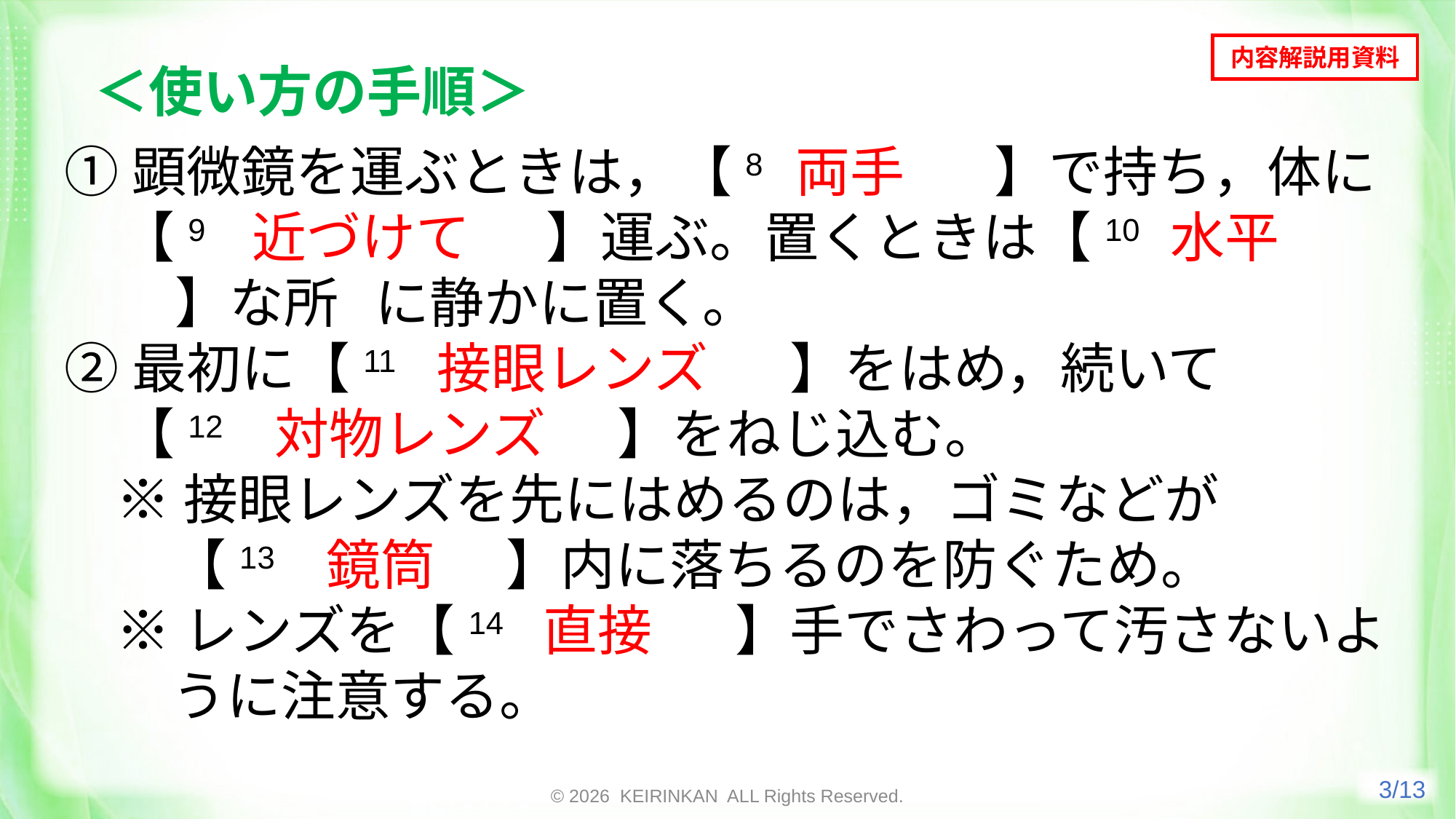

内容解説用資料
 ＜使い方の手順＞
①顕微鏡を運ぶときは，【8　両手　】で持ち，体に【9　近づけて　】運ぶ。置くときは【10　水平　】な所   に静かに置く。
②最初に【11　接眼レンズ　】をはめ，続いて
【12　対物レンズ　】をねじ込む。
※接眼レンズを先にはめるのは，ゴミなどが
【13　鏡筒　】内に落ちるのを防ぐため。
※レンズを【14　直接　】手でさわって汚さないように注意する。
両手
近づけて
水平
接眼レンズ
対物レンズ
鏡筒
直接
3/13
© 2026  KEIRINKAN  ALL Rights Reserved.